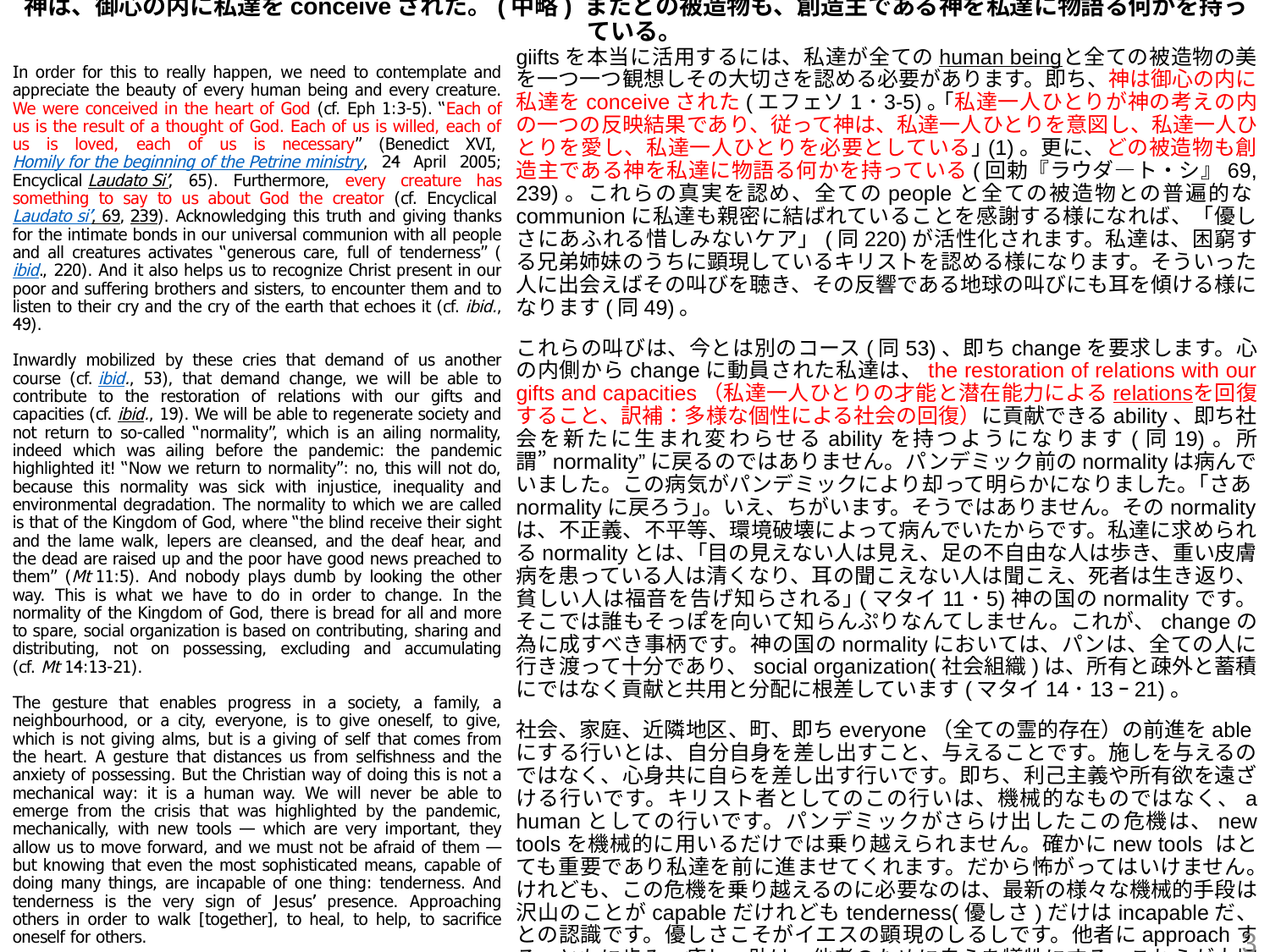

# 神は、御心の内に私達をconceiveされた。(中略) またどの被造物も、創造主である神を私達に物語る何かを持っている。
giiftsを本当に活用するには、私達が全てのhuman beingと全ての被造物の美を一つ一つ観想しその大切さを認める必要があります。即ち、神は御心の内に私達をconceiveされた(エフェソ1･3-5)｡ ｢私達一人ひとりが神の考えの内の一つの反映結果であり、従って神は、私達一人ひとりを意図し、私達一人ひとりを愛し、私達一人ひとりを必要としている｣(1)。更に、どの被造物も創造主である神を私達に物語る何かを持っている(回勅『ラウダ―ト・シ』69, 239)。これらの真実を認め、全てのpeopleと全ての被造物との普遍的なcommunionに私達も親密に結ばれていることを感謝する様になれば、「優しさにあふれる惜しみないケア」(同220)が活性化されます。私達は、困窮する兄弟姉妹のうちに顕現しているキリストを認める様になります。そういった人に出会えばその叫びを聴き、その反響である地球の叫びにも耳を傾ける様になります(同49)。
これらの叫びは、今とは別のコース(同53)、即ちchangeを要求します。心の内側からchangeに動員された私達は、the restoration of relations with our gifts and capacities（私達一人ひとりの才能と潜在能力によるrelationsを回復すること、訳補：多様な個性による社会の回復）に貢献できるability、即ち社会を新たに生まれ変わらせるabilityを持つようになります(同19)。所謂”normality”に戻るのではありません。パンデミック前のnormalityは病んでいました。この病気がパンデミックにより却って明らかになりました。｢さあnormalityに戻ろう｣。いえ、ちがいます。そうではありません。そのnormalityは、不正義、不平等、環境破壊によって病んでいたからです。私達に求められるnormalityとは、｢目の見えない人は見え、足の不自由な人は歩き、重い皮膚病を患っている人は清くなり、耳の聞こえない人は聞こえ、死者は生き返り、貧しい人は福音を告げ知らされる｣(マタイ11･5)神の国のnormalityです。そこでは誰もそっぽを向いて知らんぷりなんてしません。これが、changeの為に成すべき事柄です。神の国のnormalityにおいては、パンは、全ての人に行き渡って十分であり、social organization(社会組織)は、所有と疎外と蓄積にではなく貢献と共用と分配に根差しています(マタイ14･13ｰ21)。
社会、家庭、近隣地区、町、即ちeveryone（全ての霊的存在）の前進をableにする行いとは、自分自身を差し出すこと、与えることです。施しを与えるのではなく、心身共に自らを差し出す行いです。即ち、利己主義や所有欲を遠ざける行いです。キリスト者としてのこの行いは、機械的なものではなく、a humanとしての行いです。パンデミックがさらけ出したこの危機は、new toolsを機械的に用いるだけでは乗り越えられません。確かにnew tools はとても重要であり私達を前に進ませてくれます。だから怖がってはいけません｡ けれども、この危機を乗り越えるのに必要なのは、最新の様々な機械的手段は沢山のことがcapableだけれどもtenderness(優しさ)だけはincapableだ、との認識です。優しさこそがイエスの顕現のしるしです。他者にapproachする。ともに歩み、癒し、助け、他者のために自らを犠牲にする。これらが大切です。

In order for this to really happen, we need to contemplate and appreciate the beauty of every human being and every creature. We were conceived in the heart of God (cf. Eph 1:3-5). “Each of us is the result of a thought of God. Each of us is willed, each of us is loved, each of us is necessary” (Benedict XVI, Homily for the beginning of the Petrine ministry, 24 April 2005; Encyclical Laudato Si’, 65). Furthermore, every creature has something to say to us about God the creator (cf. Encyclical Laudato si’, 69, 239). Acknowledging this truth and giving thanks for the intimate bonds in our universal communion with all people and all creatures activates “generous care, full of tenderness” (ibid., 220). And it also helps us to recognize Christ present in our poor and suffering brothers and sisters, to encounter them and to listen to their cry and the cry of the earth that echoes it (cf. ibid., 49).
Inwardly mobilized by these cries that demand of us another course (cf. ibid., 53), that demand change, we will be able to contribute to the restoration of relations with our gifts and capacities (cf. ibid., 19). We will be able to regenerate society and not return to so-called “normality”, which is an ailing normality, indeed which was ailing before the pandemic: the pandemic highlighted it! “Now we return to normality”: no, this will not do, because this normality was sick with injustice, inequality and environmental degradation. The normality to which we are called is that of the Kingdom of God, where “the blind receive their sight and the lame walk, lepers are cleansed, and the deaf hear, and the dead are raised up and the poor have good news preached to them” (Mt 11:5). And nobody plays dumb by looking the other way. This is what we have to do in order to change. In the normality of the Kingdom of God, there is bread for all and more to spare, social organization is based on contributing, sharing and distributing, not on possessing, excluding and accumulating (cf. Mt 14:13-21).
The gesture that enables progress in a society, a family, a neighbourhood, or a city, everyone, is to give oneself, to give, which is not giving alms, but is a giving of self that comes from the heart. A gesture that distances us from selfishness and the anxiety of possessing. But the Christian way of doing this is not a mechanical way: it is a human way. We will never be able to emerge from the crisis that was highlighted by the pandemic, mechanically, with new tools — which are very important, they allow us to move forward, and we must not be afraid of them — but knowing that even the most sophisticated means, capable of doing many things, are incapable of one thing: tenderness. And tenderness is the very sign of Jesus’ presence. Approaching others in order to walk [together], to heal, to help, to sacrifice oneself for others.

3